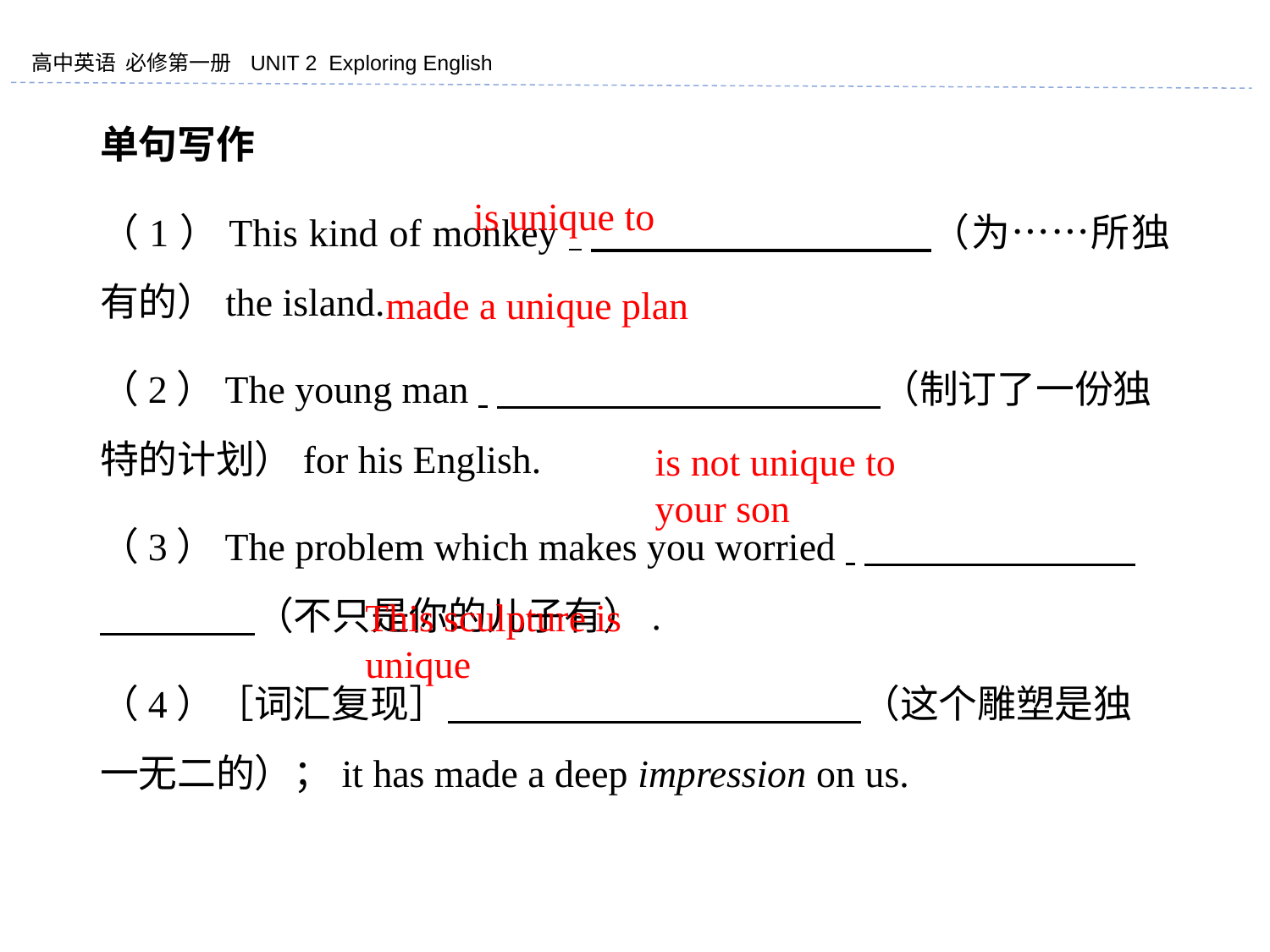

单句写作
（1）This kind of monkey  　　　　  　　　　（为……所独有的）the island.
（2）The young man  　　　　  　　　　  　（制订了一份独特的计划）for his English.
（3）The problem which makes you worried  　　　　　　　　　　　（不只是你的儿子有）.
（4）［词汇复现］ 　　　 　　　　　　　 （这个雕塑是独一无二的）；it has made a deep impression on us.
is unique to
made a unique plan
is not unique to your son
This sculpture is unique